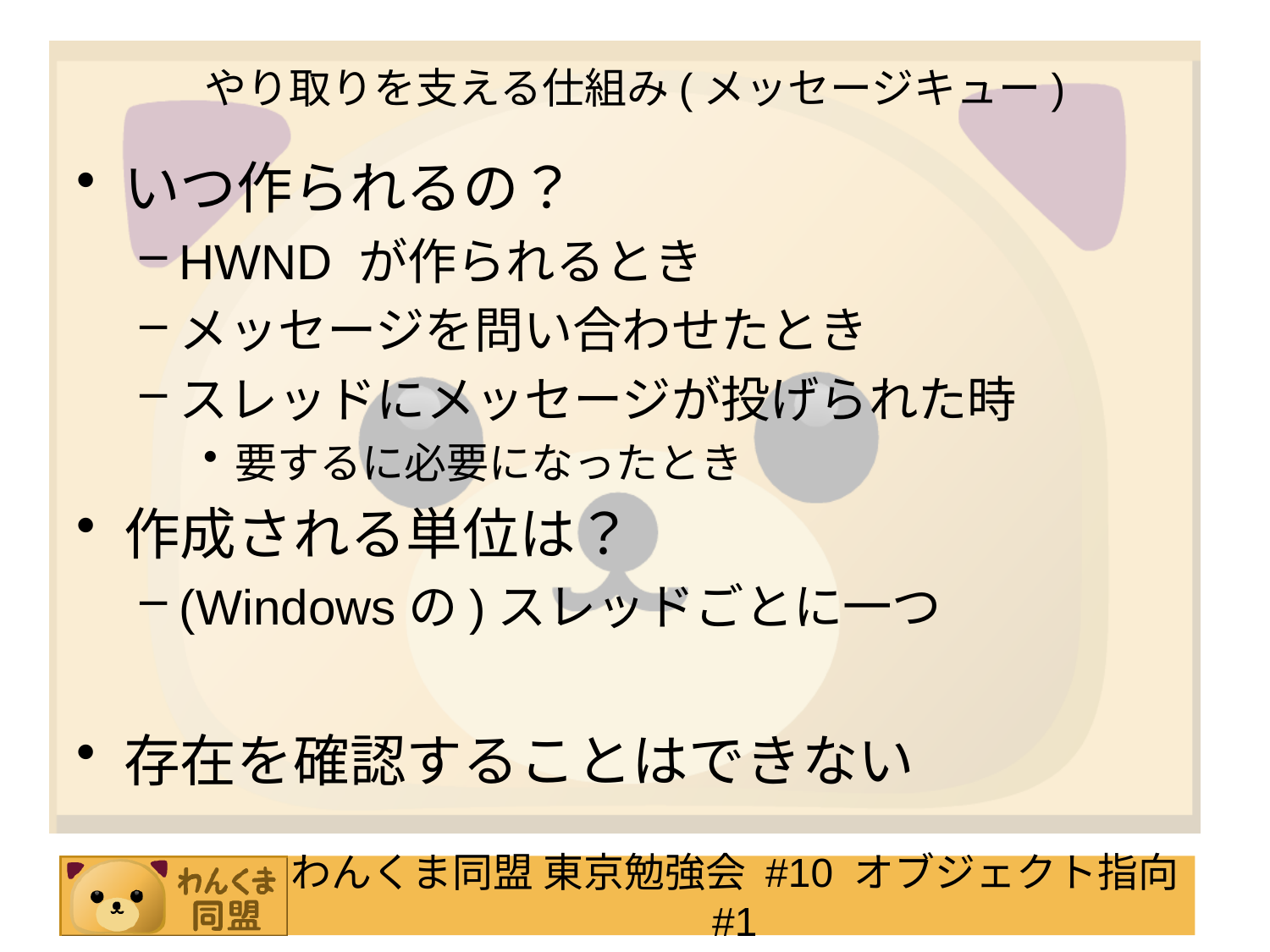

# やり取りを支える仕組み(メッセージキュー)
いつ作られるの？
HWND が作られるとき
メッセージを問い合わせたとき
スレッドにメッセージが投げられた時
要するに必要になったとき
作成される単位は？
(Windowsの)スレッドごとに一つ

存在を確認することはできない